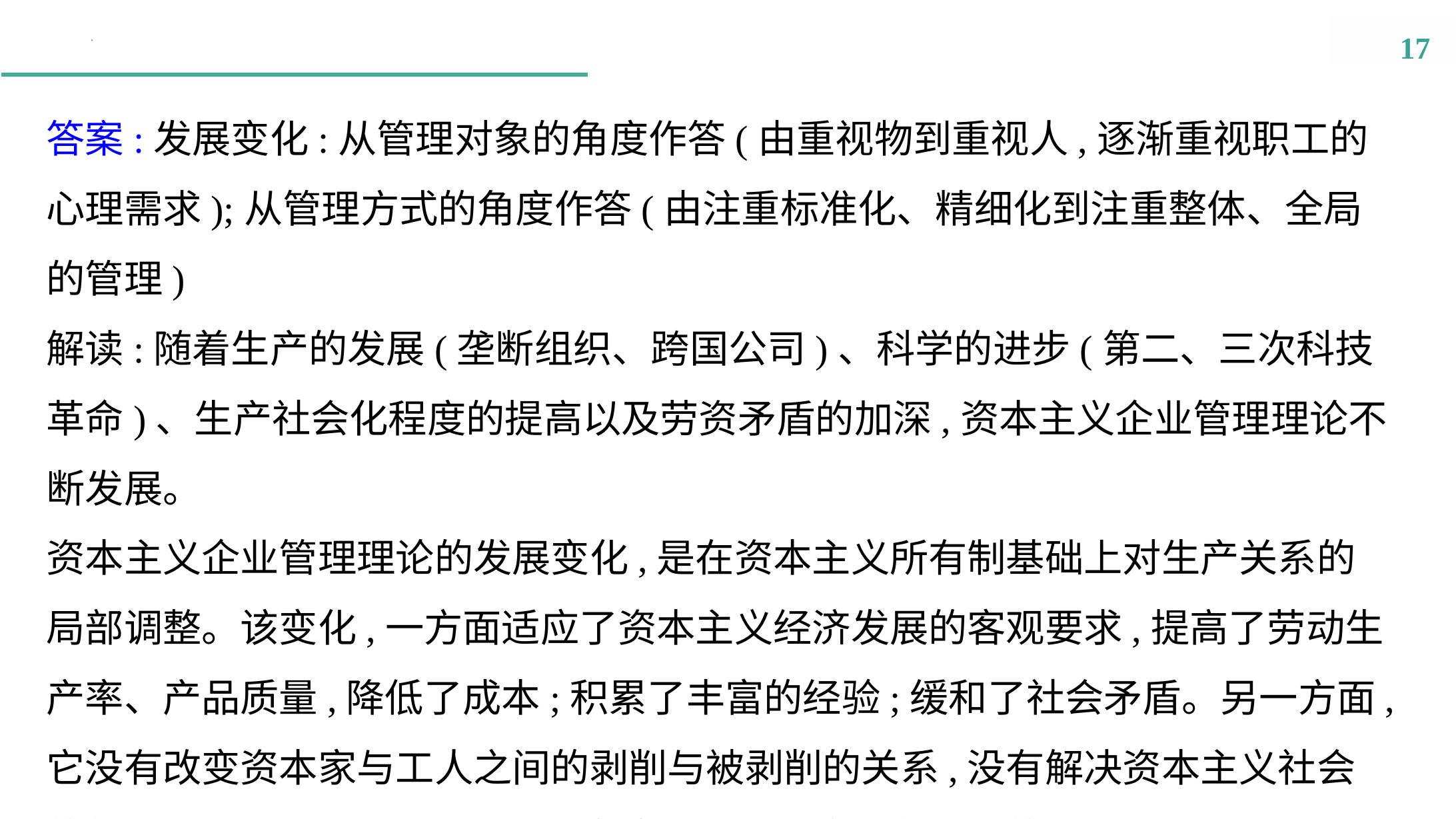

答案:发展变化:从管理对象的角度作答(由重视物到重视人,逐渐重视职工的心理需求);从管理方式的角度作答(由注重标准化、精细化到注重整体、全局的管理)
解读:随着生产的发展(垄断组织、跨国公司)、科学的进步(第二、三次科技革命)、生产社会化程度的提高以及劳资矛盾的加深,资本主义企业管理理论不断发展。
资本主义企业管理理论的发展变化,是在资本主义所有制基础上对生产关系的局部调整。该变化,一方面适应了资本主义经济发展的客观要求,提高了劳动生产率、产品质量,降低了成本;积累了丰富的经验;缓和了社会矛盾。另一方面,它没有改变资本家与工人之间的剥削与被剥削的关系,没有解决资本主义社会的基本矛盾,其本质都是为资本家追求最大限度利润服务的。